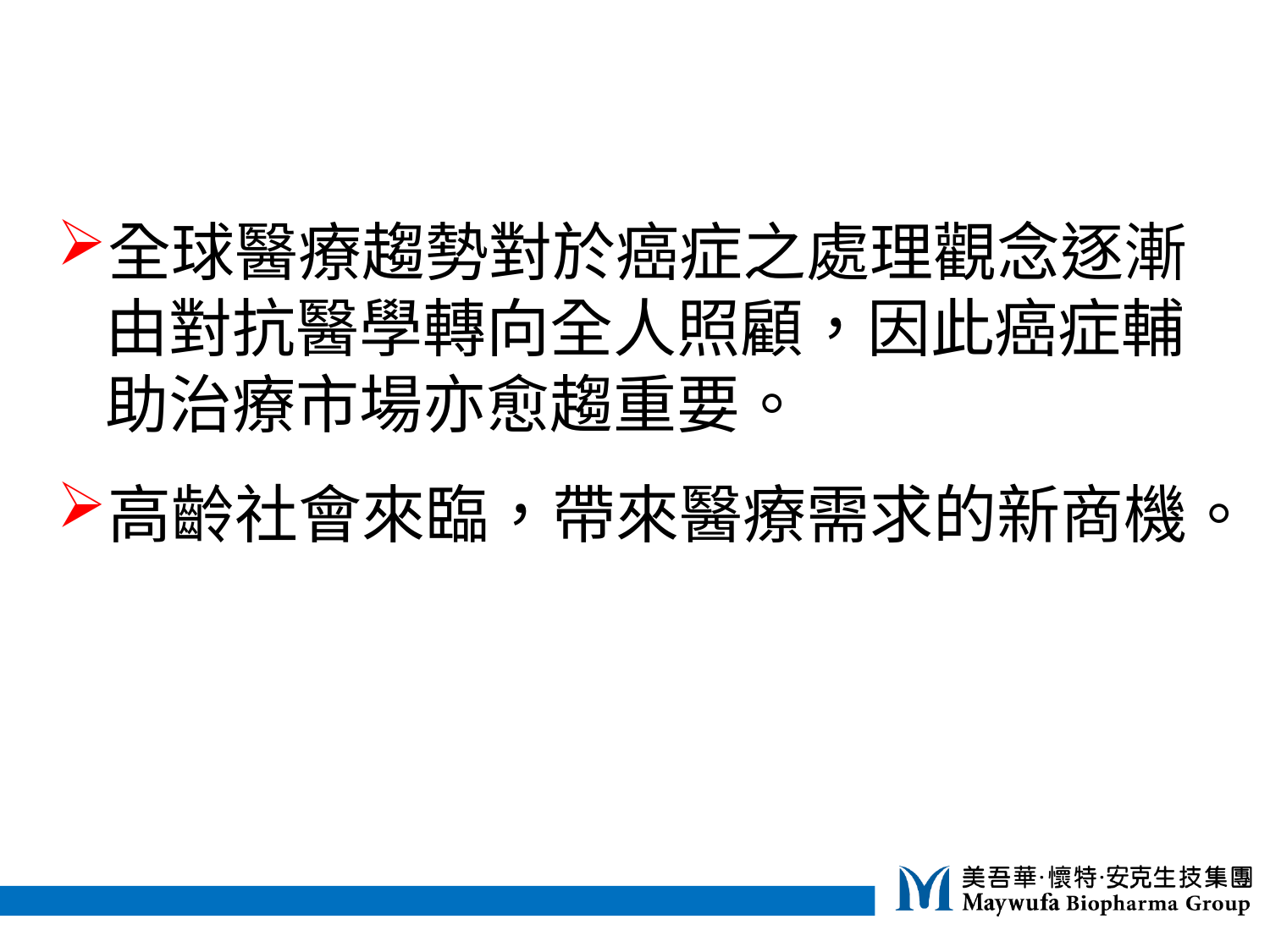

全球醫療趨勢對於癌症之處理觀念逐漸由對抗醫學轉向全人照顧，因此癌症輔助治療市場亦愈趨重要。
高齡社會來臨，帶來醫療需求的新商機。